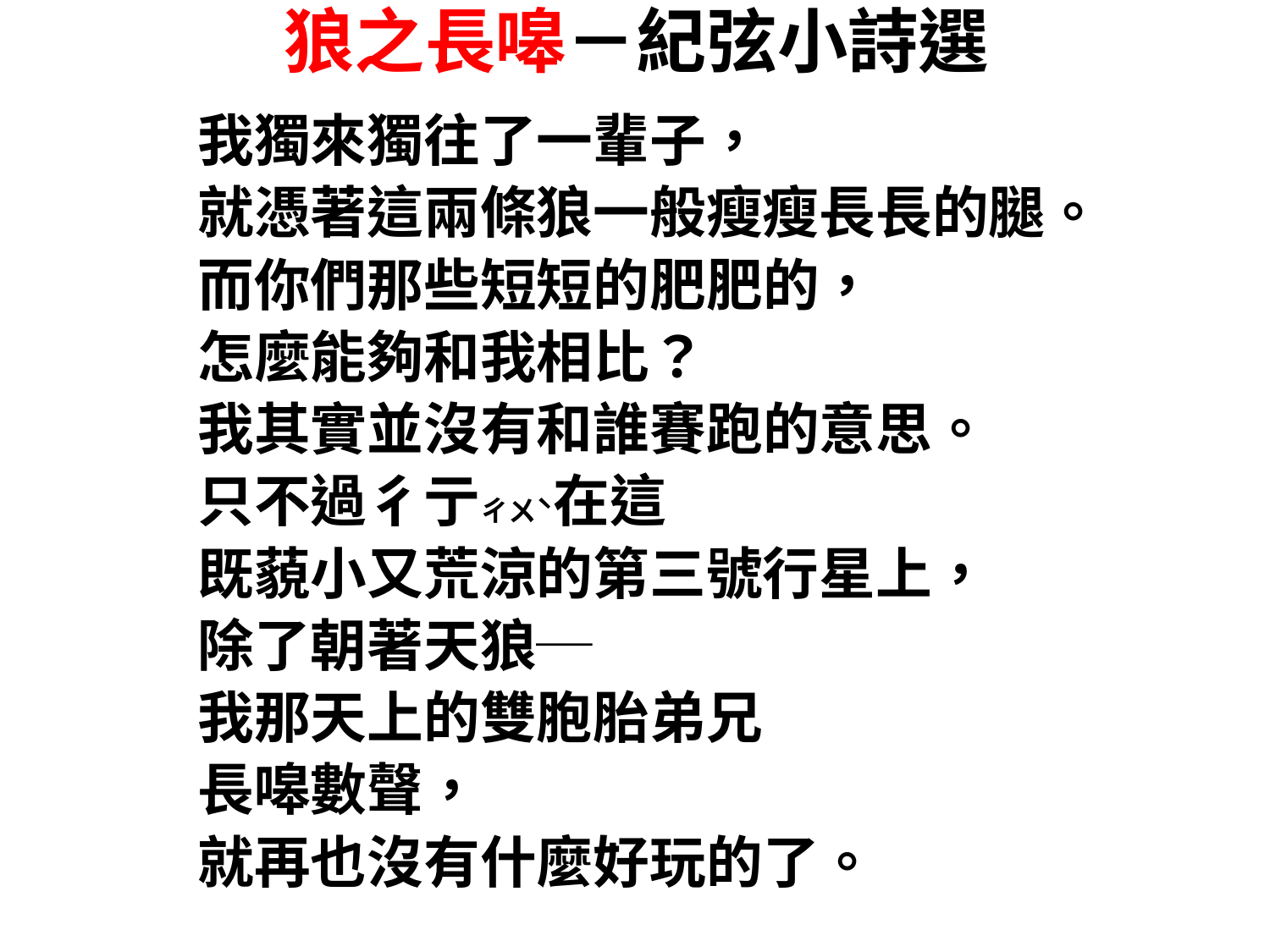

# 狼之長嗥－紀弦小詩選
我獨來獨往了一輩子，
就憑著這兩條狼一般瘦瘦長長的腿。
而你們那些短短的肥肥的，
怎麼能夠和我相比？
我其實並沒有和誰賽跑的意思。
只不過彳亍ㄔㄨˋ在這
既藐小又荒涼的第三號行星上，
除了朝著天狼─
我那天上的雙胞胎弟兄
長嗥數聲，
就再也沒有什麼好玩的了。